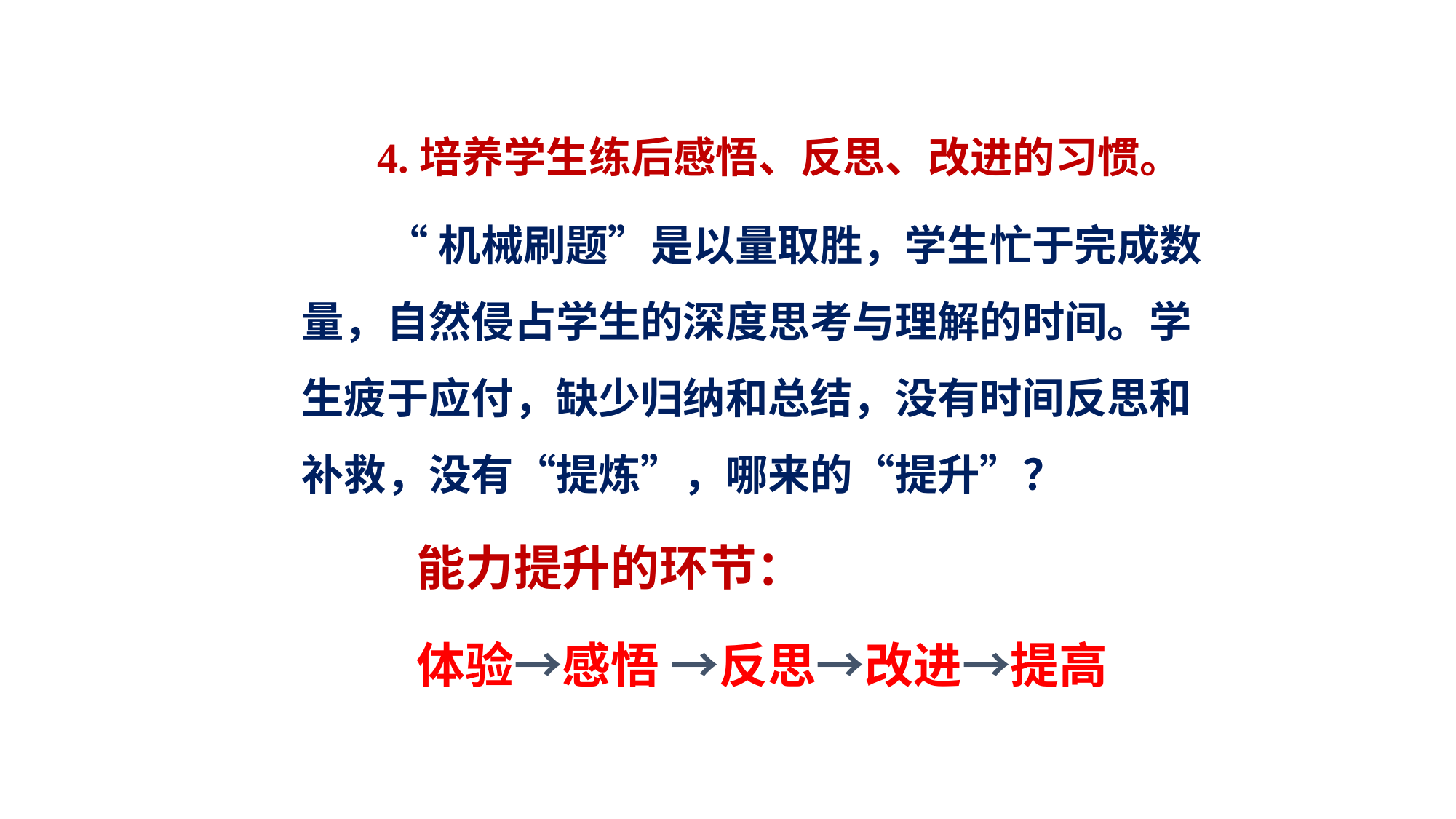

4.培养学生练后感悟、反思、改进的习惯。
             “机械刷题”是以量取胜，学生忙于完成数量，自然侵占学生的深度思考与理解的时间。学生疲于应付，缺少归纳和总结，没有时间反思和补救，没有“提炼”，哪来的“提升”？
             能力提升的环节：
             体验→感悟 →反思→改进→提高